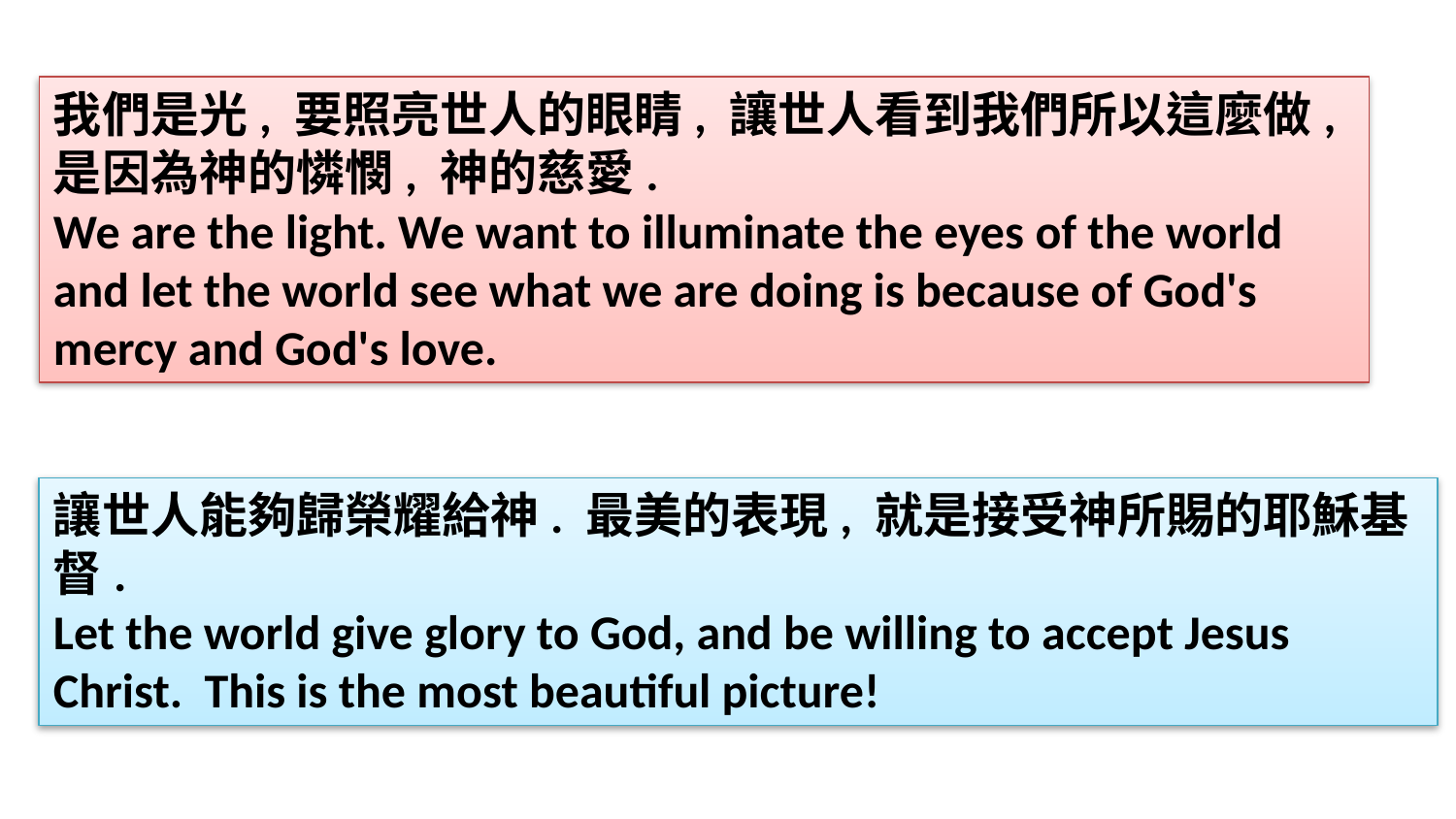

我們是光, 要照亮世人的眼睛, 讓世人看到我們所以這麼做, 是因為神的憐憫, 神的慈愛.
We are the light. We want to illuminate the eyes of the world and let the world see what we are doing is because of God's mercy and God's love.
讓世人能夠歸榮耀給神. 最美的表現, 就是接受神所賜的耶穌基督.
Let the world give glory to God, and be willing to accept Jesus Christ.  This is the most beautiful picture!